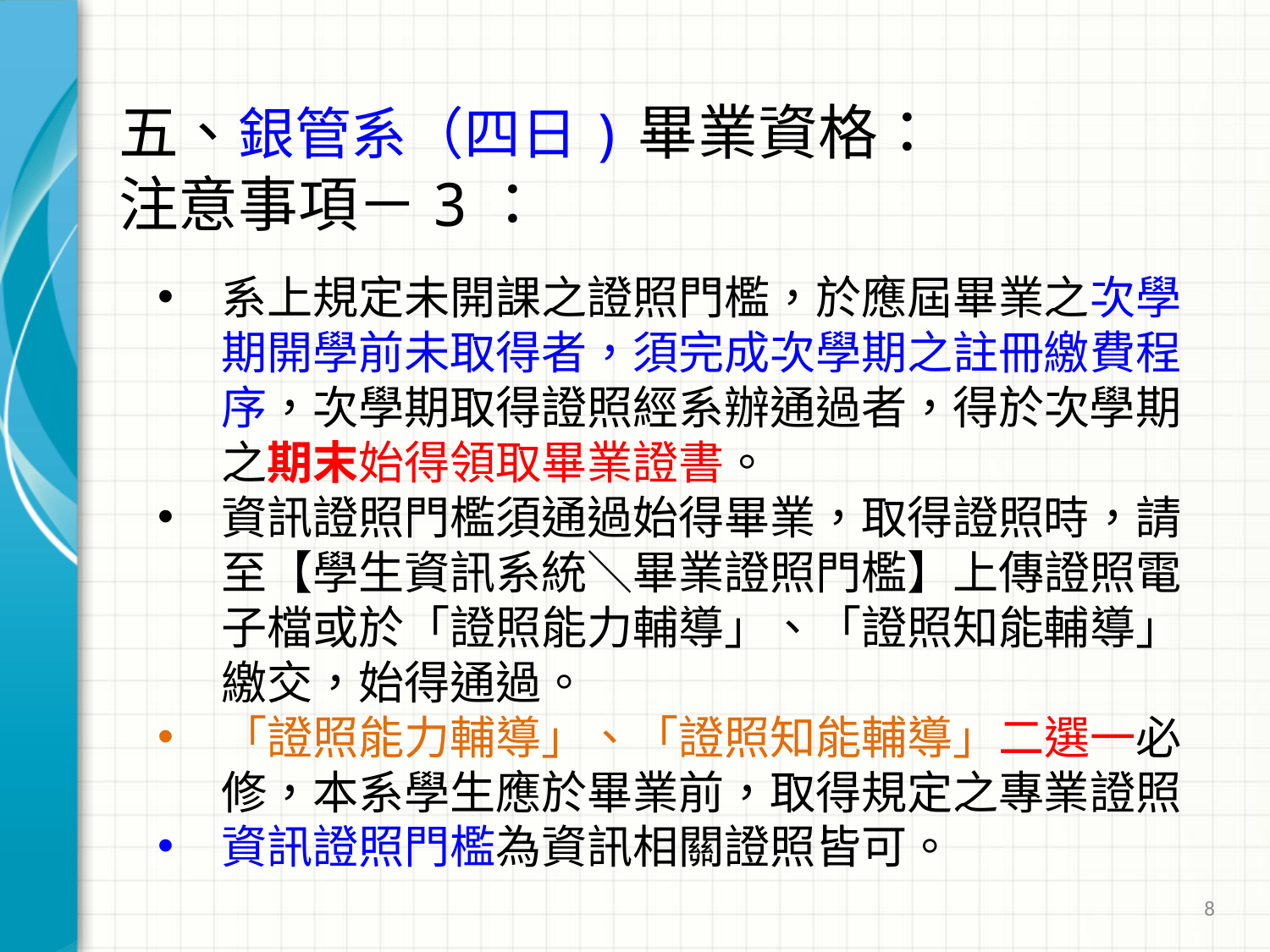

# 五、銀管系（四日)畢業資格： 注意事項－3：
系上規定未開課之證照門檻，於應屆畢業之次學期開學前未取得者，須完成次學期之註冊繳費程序，次學期取得證照經系辦通過者，得於次學期之期末始得領取畢業證書。
資訊證照門檻須通過始得畢業，取得證照時，請至【學生資訊系統＼畢業證照門檻】上傳證照電子檔或於「證照能力輔導」、「證照知能輔導」繳交，始得通過。
「證照能力輔導」、「證照知能輔導」二選一必修，本系學生應於畢業前，取得規定之專業證照
資訊證照門檻為資訊相關證照皆可。
8